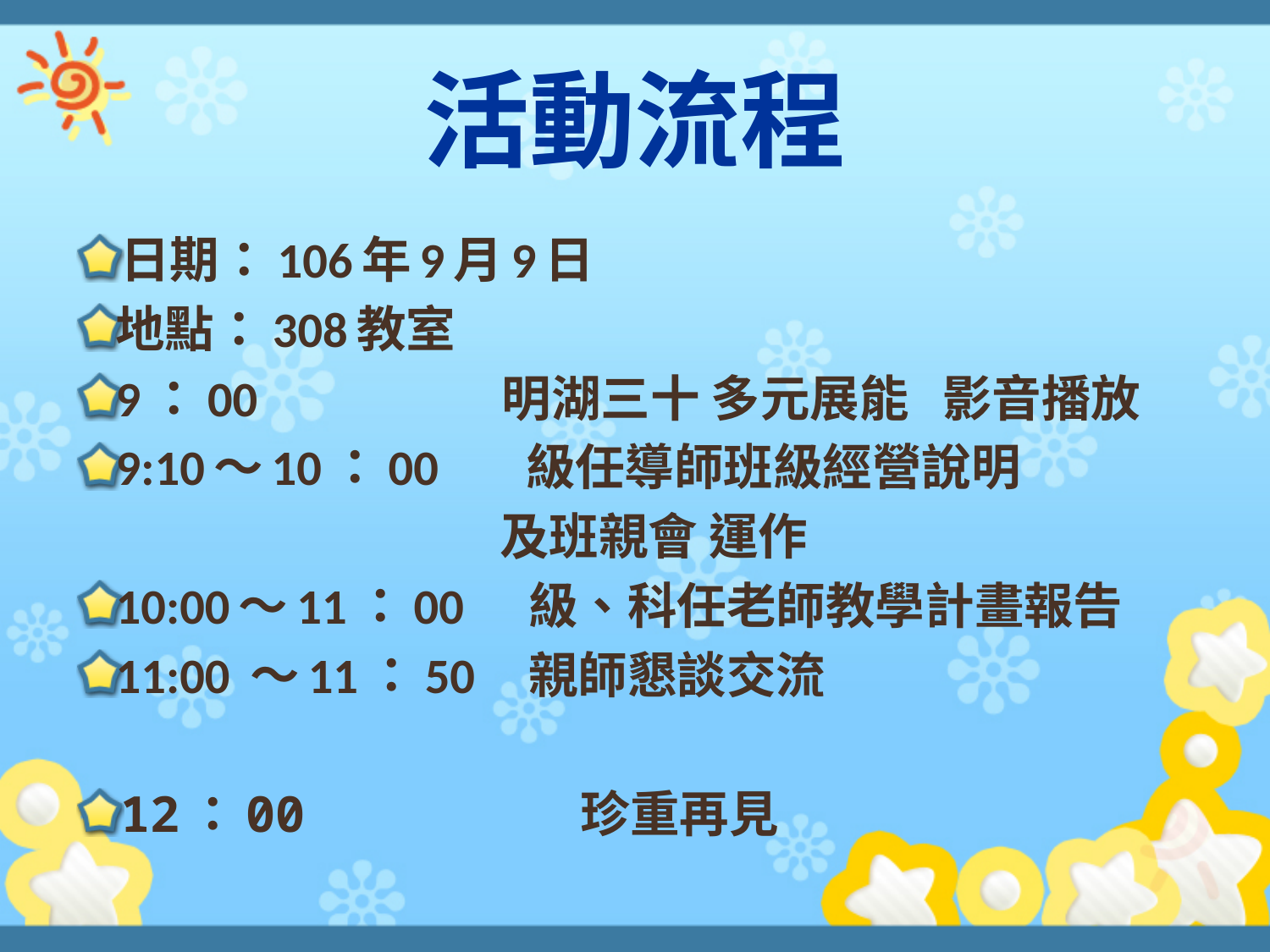

# 活動流程
日期：106年9月9日
地點：308教室
9：00                     明湖三十 多元展能   影音播放
9:10～10：00       級任導師班級經營說明
                                     及班親會 運作
10:00～11：00     級、科任老師教學計畫報告
11:00 ～11：50    親師懇談交流

12：00         珍重再見